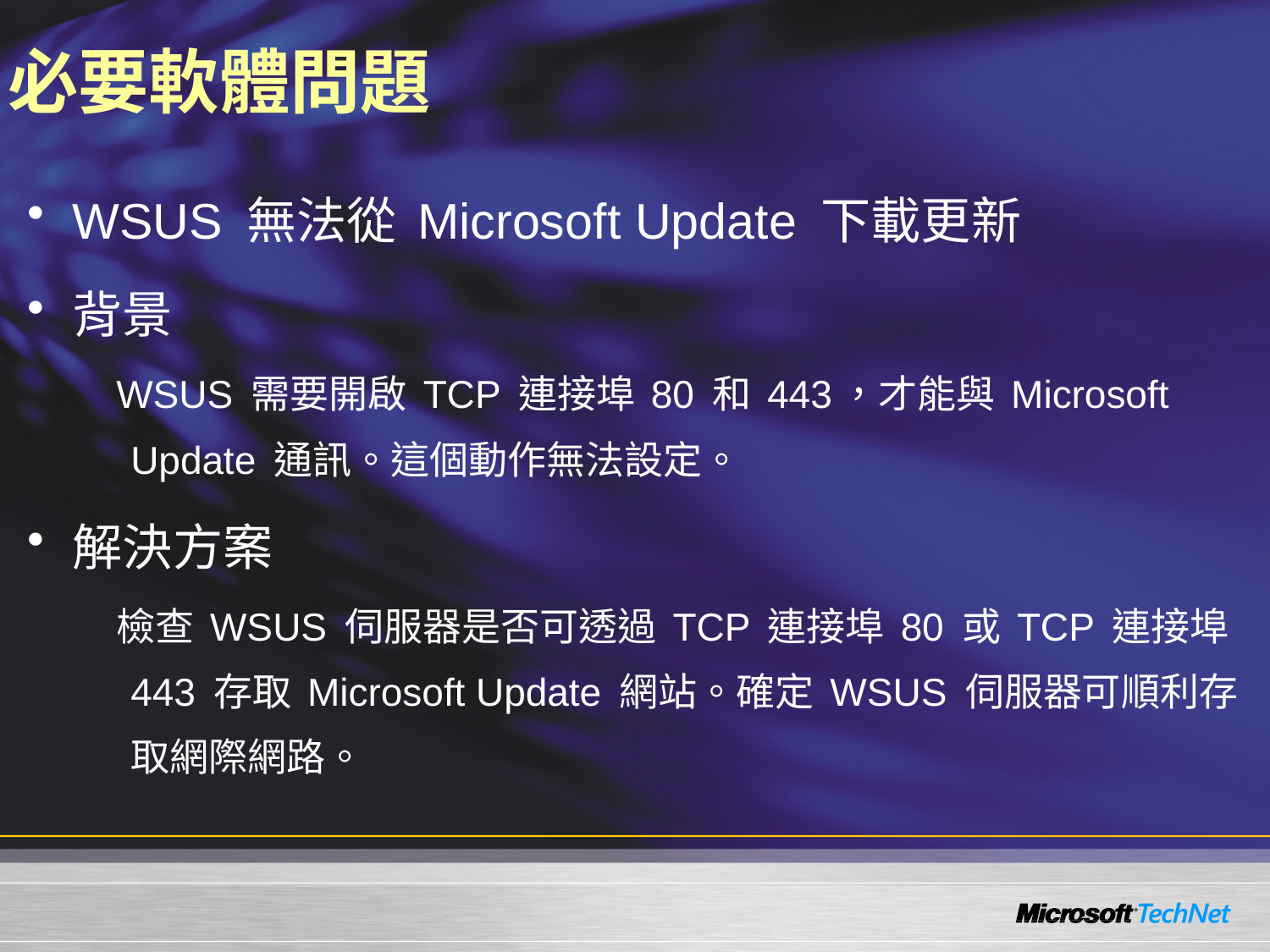

# 必要軟體問題
WSUS 無法從 Microsoft Update 下載更新
背景
WSUS 需要開啟 TCP 連接埠 80 和 443，才能與 Microsoft Update 通訊。這個動作無法設定。
解決方案
檢查 WSUS 伺服器是否可透過 TCP 連接埠 80 或 TCP 連接埠 443 存取 Microsoft Update 網站。確定 WSUS 伺服器可順利存取網際網路。